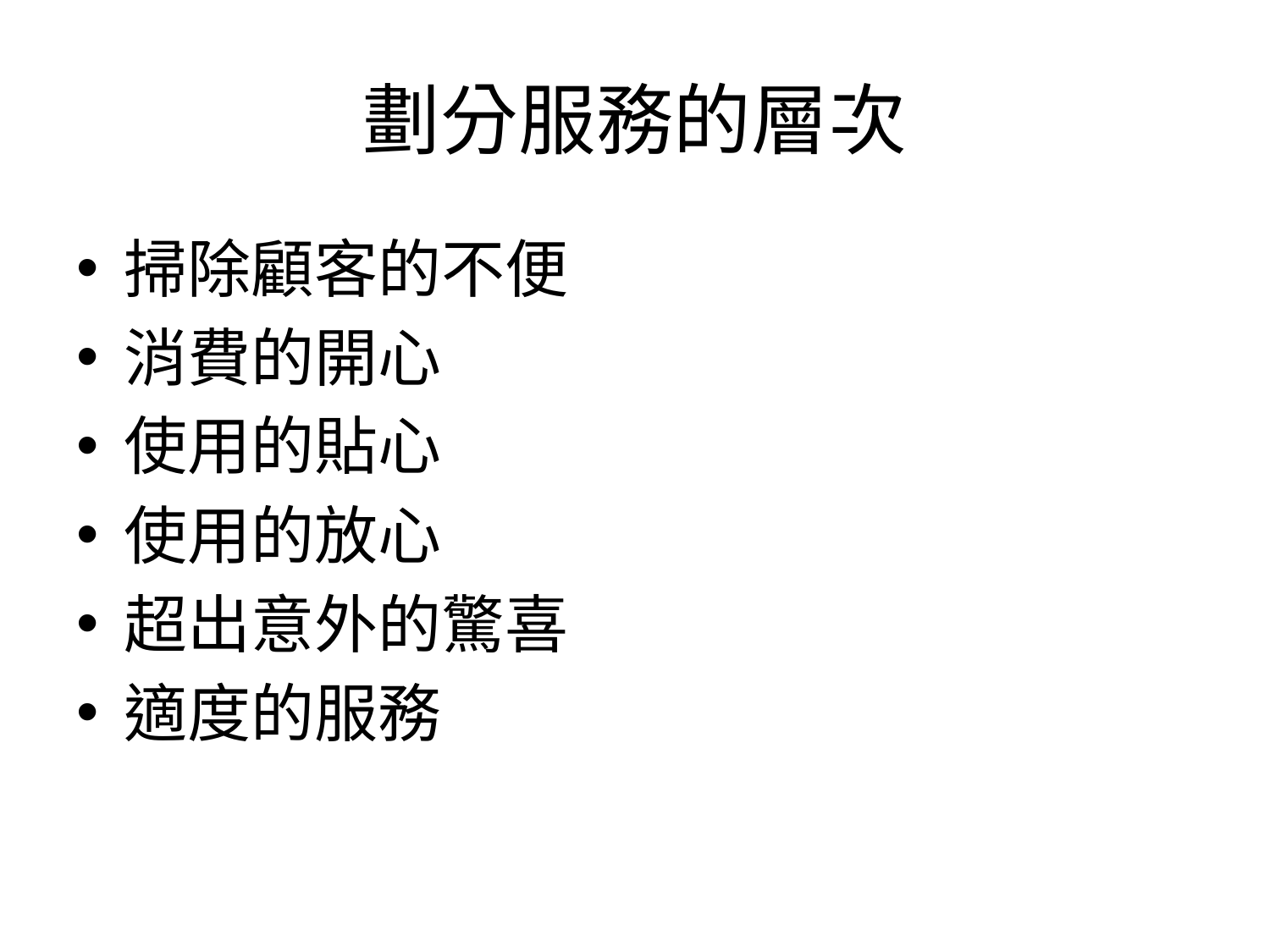

# 劃分服務的層次
掃除顧客的不便
消費的開心
使用的貼心
使用的放心
超出意外的驚喜
適度的服務